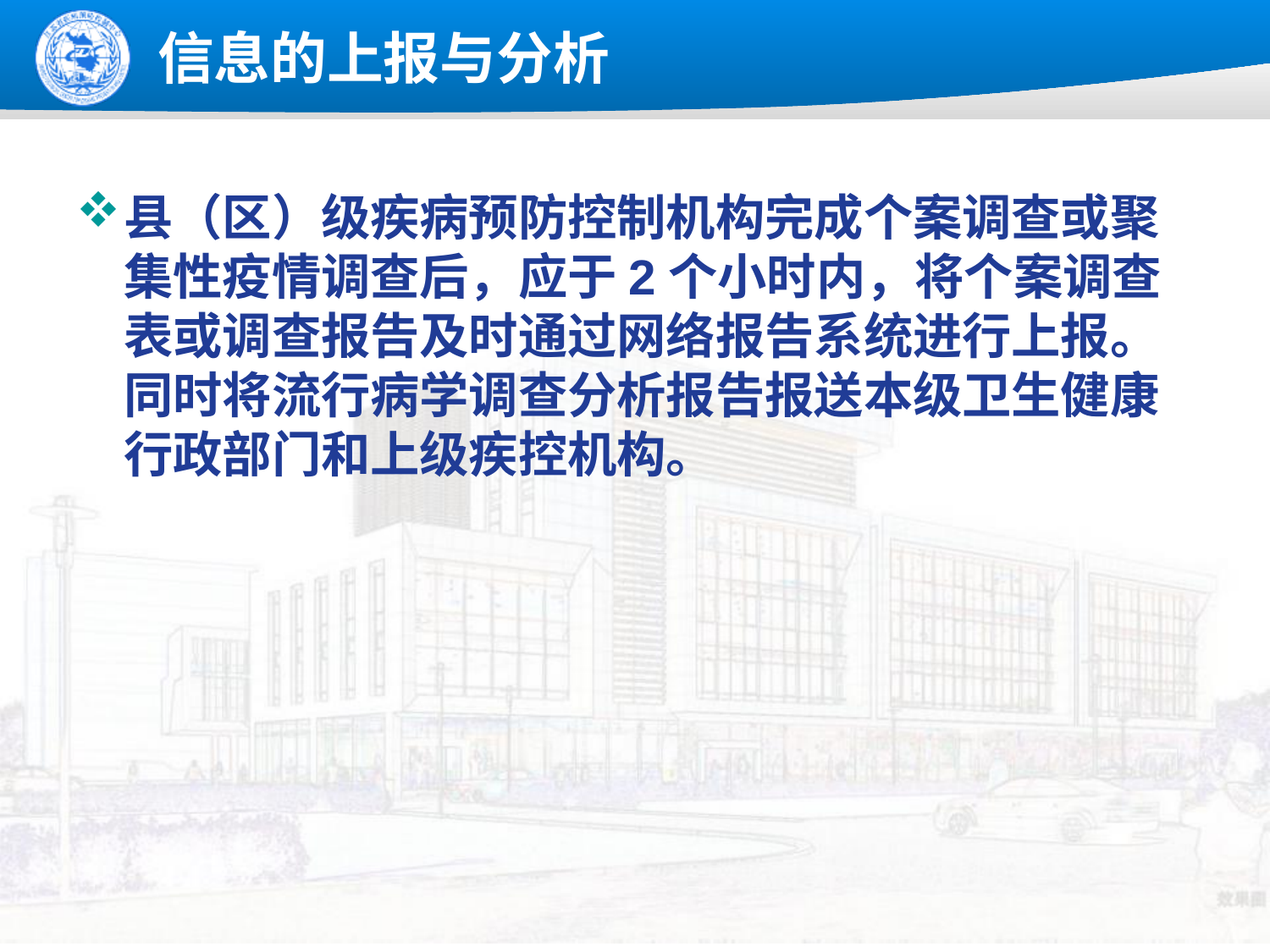

# 信息的上报与分析
县（区）级疾病预防控制机构完成个案调查或聚集性疫情调查后，应于2个小时内，将个案调查表或调查报告及时通过网络报告系统进行上报。同时将流行病学调查分析报告报送本级卫生健康行政部门和上级疾控机构。